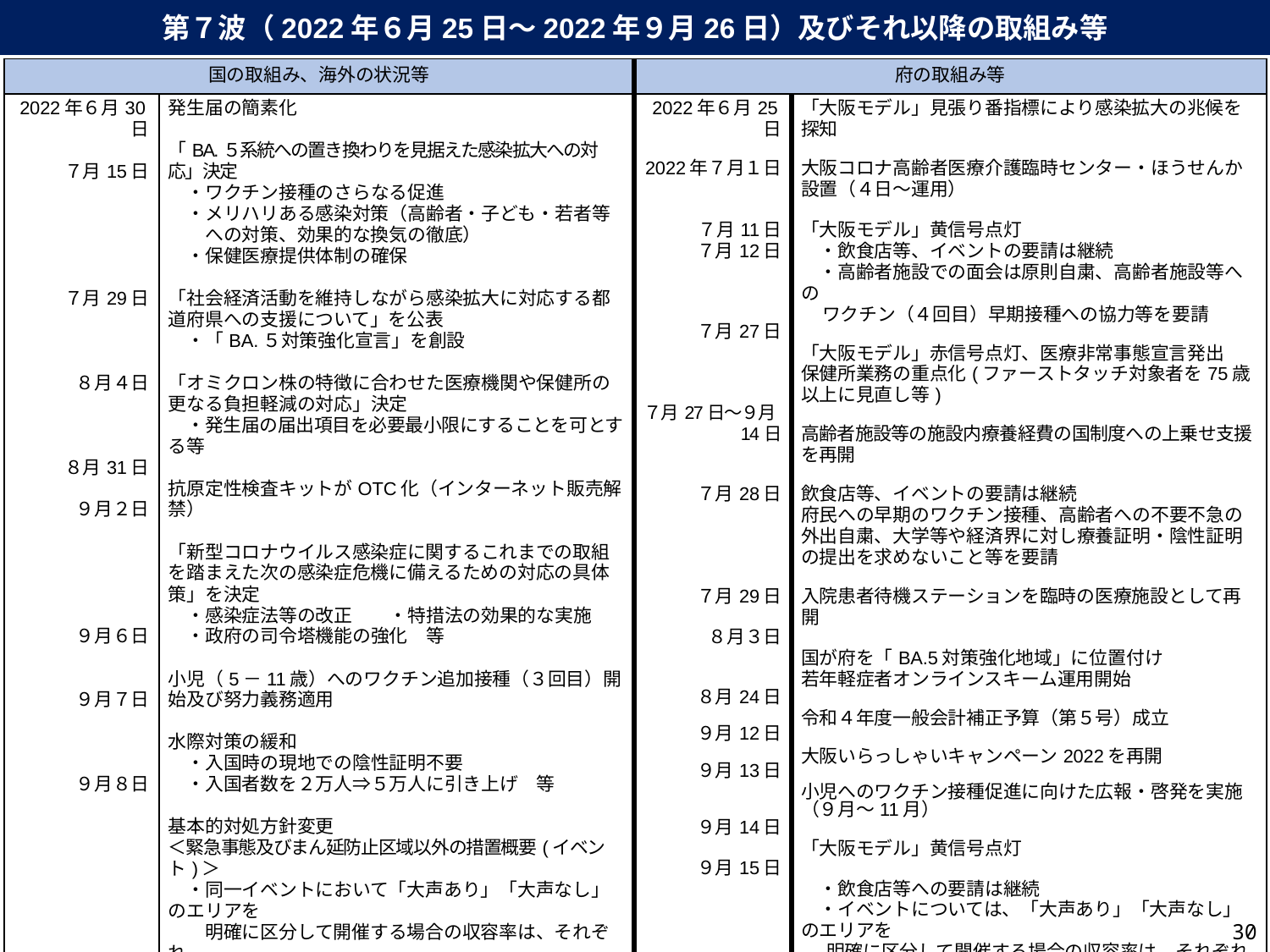

第７波（2022年６月25日～2022年９月26日）及びそれ以降の取組み等
| 国の取組み、海外の状況等 |  | 府の取組み等 |  |
| --- | --- | --- | --- |
| 2022年６月30日 ７月15日 ７月29日 ８月４日 ８月31日 ９月２日 ９月６日 ９月７日 ９月８日 | 発生届の簡素化 「BA.５系統への置き換わりを見据えた感染拡大への対応」決定 　・ワクチン接種のさらなる促進 　・メリハリある感染対策（高齢者・子ども・若者等 　　への対策、効果的な換気の徹底） 　・保健医療提供体制の確保 「社会経済活動を維持しながら感染拡大に対応する都道府県への支援について」を公表 　・「BA.５対策強化宣言」を創設 「オミクロン株の特徴に合わせた医療機関や保健所の更なる負担軽減の対応」決定 　・発生届の届出項目を必要最小限にすることを可とする等 抗原定性検査キットがOTC化（インターネット販売解禁） 「新型コロナウイルス感染症に関するこれまでの取組を踏まえた次の感染症危機に備えるための対応の具体策」を決定 　・感染症法等の改正　　・特措法の効果的な実施 　・政府の司令塔機能の強化　等 小児（5－11歳）へのワクチン追加接種（３回目）開始及び努力義務適用 水際対策の緩和 　・入国時の現地での陰性証明不要 　・入国者数を２万人⇒５万人に引き上げ　等 基本的対処方針変更 ＜緊急事態及びまん延防止区域以外の措置概要(イベント)＞ 　・同一イベントにおいて「大声あり」「大声なし」のエリアを 　　明確に区分して開催する場合の収容率は、それぞれ 　　50％（大声あり）・100％（大声なし）とする | 2022年６月25日 2022年７月１日 ７月11日 ７月12日 ７月27日 ７月27日～９月14日 ７月28日 ７月29日 ８月３日 ８月24日 ９月12日 ９月13日 ９月14日 ９月15日 | 「大阪モデル」見張り番指標により感染拡大の兆候を探知 大阪コロナ高齢者医療介護臨時センター・ほうせんか設置（４日～運用） 「大阪モデル」黄信号点灯 　・飲食店等、イベントの要請は継続 　・高齢者施設での面会は原則自粛、高齢者施設等への ワクチン（４回目）早期接種への協力等を要請 「大阪モデル」赤信号点灯、医療非常事態宣言発出 保健所業務の重点化(ファーストタッチ対象者を75歳以上に見直し等) 高齢者施設等の施設内療養経費の国制度への上乗せ支援を再開 飲食店等、イベントの要請は継続 府民への早期のワクチン接種、高齢者への不要不急の 外出自粛、大学等や経済界に対し療養証明・陰性証明 の提出を求めないこと等を要請 入院患者待機ステーションを臨時の医療施設として再開 国が府を「BA.5対策強化地域」に位置付け 若年軽症者オンラインスキーム運用開始 令和４年度一般会計補正予算（第５号）成立 大阪いらっしゃいキャンペーン2022を再開 小児へのワクチン接種促進に向けた広報・啓発を実施 （９月～11月） 「大阪モデル」黄信号点灯 　・飲食店等への要請は継続 　・イベントについては、「大声あり」「大声なし」のエリアを 明確に区分して開催する場合の収容率は、それぞれ 50％（大声あり）・100％（大声なし） 　・早期のワクチン接種の検討、高齢者等は感染リスクが 高い場所への外出を控えること等を要請 |
30